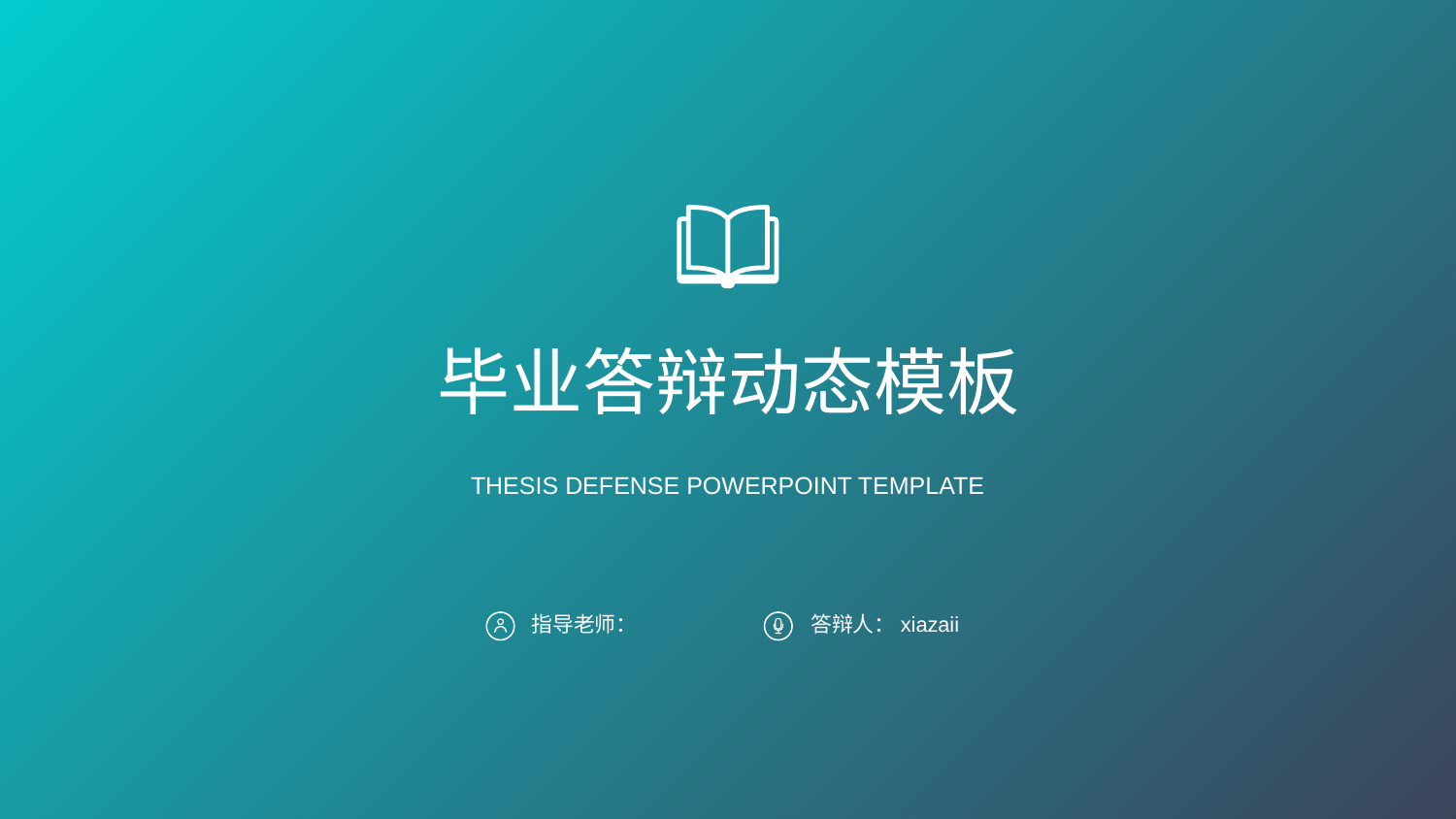

毕业答辩动态模板
THESIS DEFENSE POWERPOINT TEMPLATE
指导老师：
答辩人：xiazaii